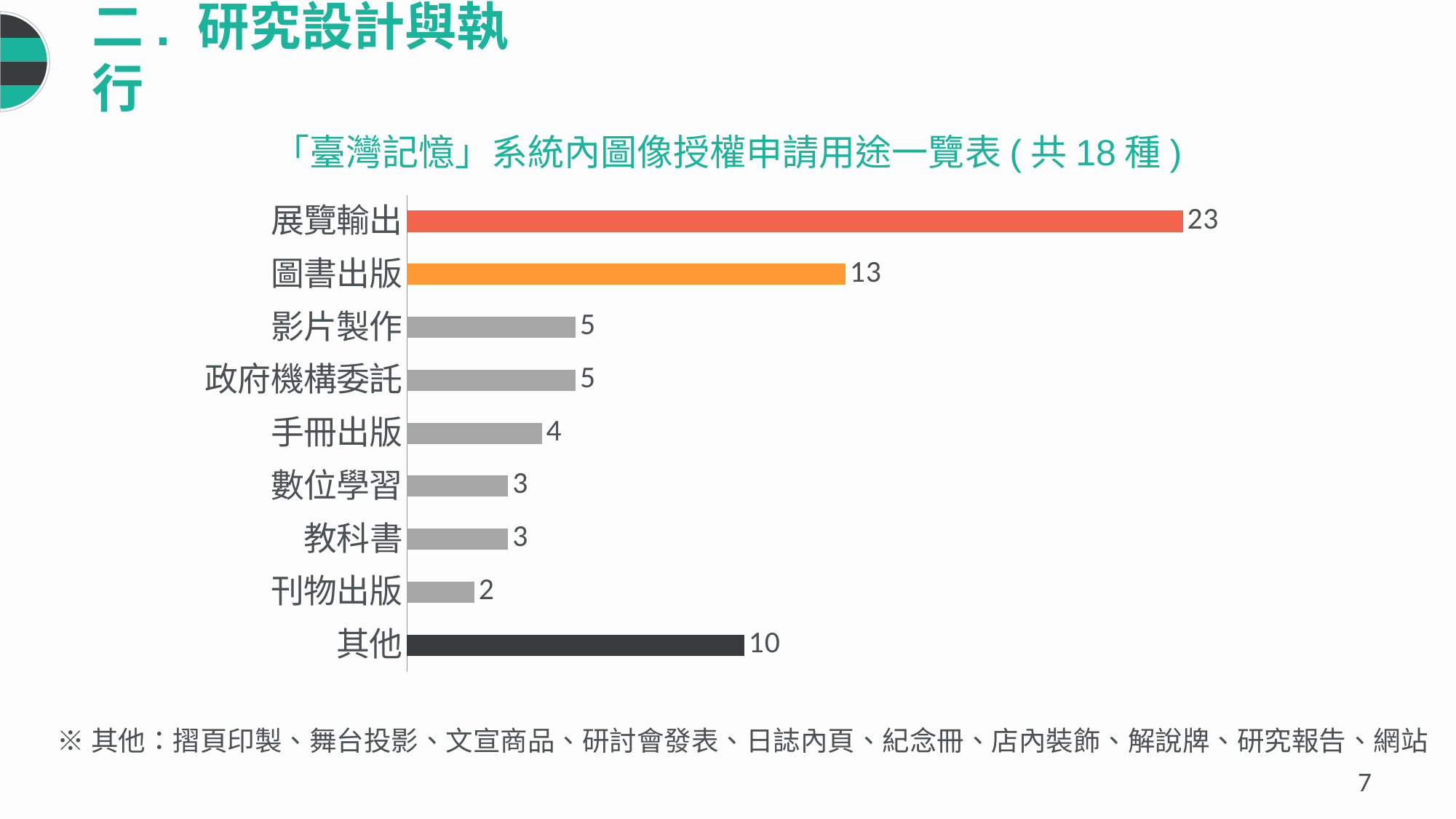

二. 研究設計與執行
「臺灣記憶」系統內圖像授權申請用途一覽表(共18種)

### Chart

| Category | 數列 1 |
|---|---|
| 其他 | 10.0 |
| 刊物出版 | 2.0 |
| 教科書 | 3.0 |
| 數位學習 | 3.0 |
| 手冊出版 | 4.0 |
| 政府機構委託 | 5.0 |
| 影片製作 | 5.0 |
| 圖書出版 | 13.0 |
| 展覽輸出 | 23.0 |
※其他：摺頁印製、舞台投影、文宣商品、研討會發表、日誌內頁、紀念冊、店內裝飾、解說牌、研究報告、網站
7